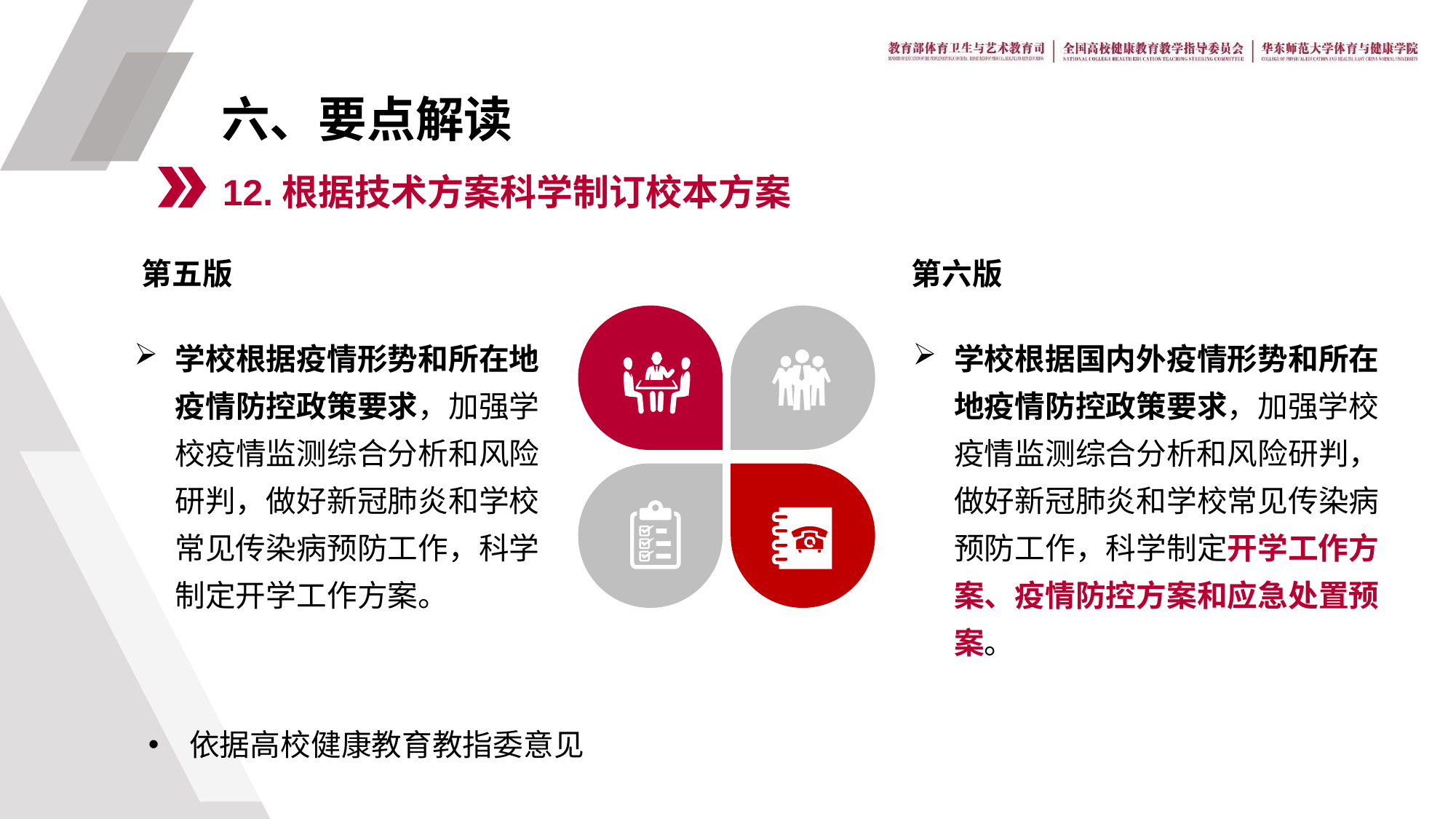

六、要点解读
12.根据技术方案科学制订校本方案

第五版
第六版

学校根据国内外疫情形势和所在地疫情防控政策要求，加强学校疫情监测综合分析和风险研判，做好新冠肺炎和学校常见传染病预防工作，科学制定开学工作方案、疫情防控方案和应急处置预案。
学校根据疫情形势和所在地疫情防控政策要求，加强学校疫情监测综合分析和风险研判，做好新冠肺炎和学校常见传染病预防工作，科学制定开学工作方案。

依据高校健康教育教指委意见